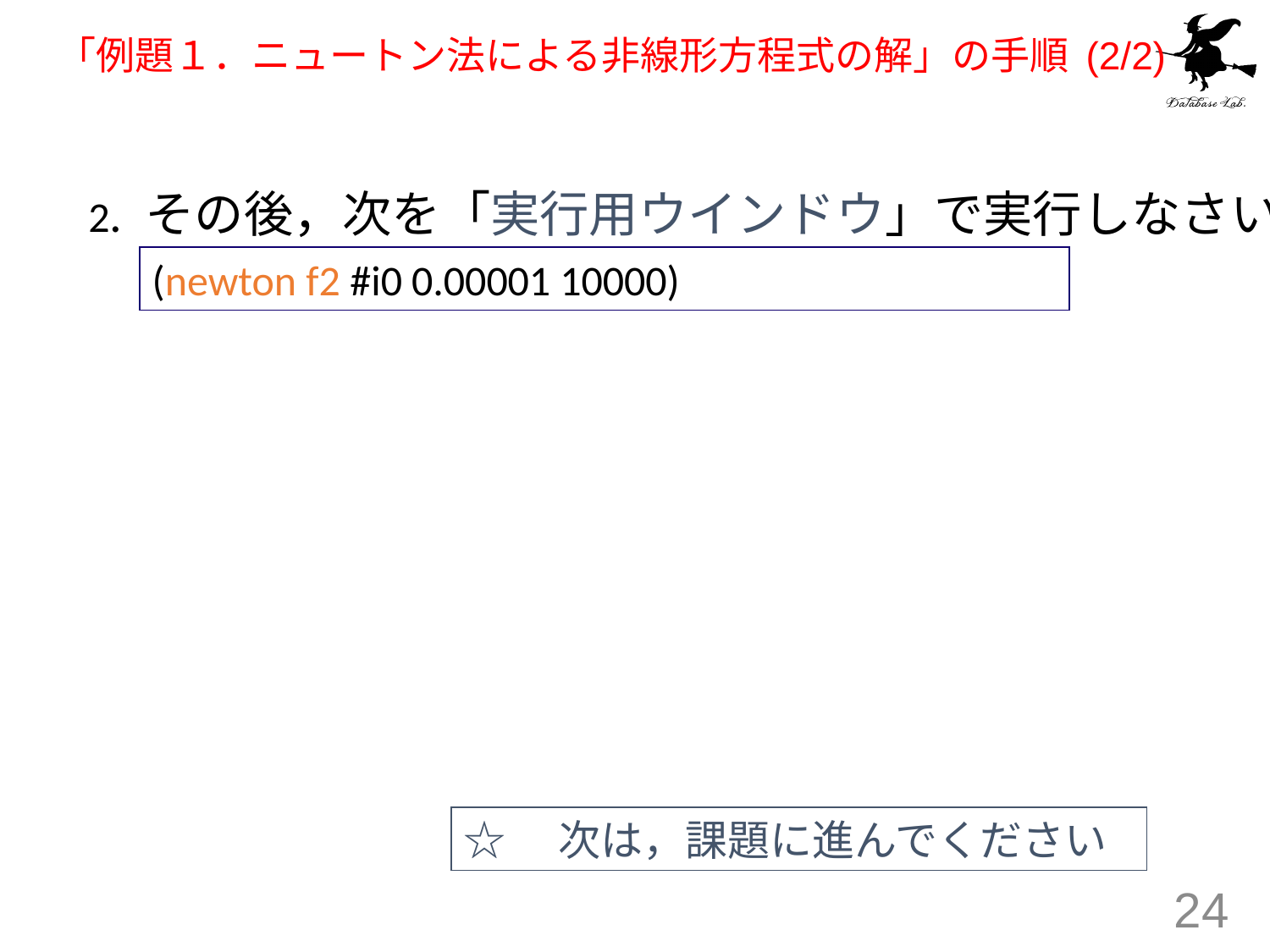

# 「例題１．ニュートン法による非線形方程式の解」の手順 (2/2)
2. その後，次を「実行用ウインドウ」で実行しなさい
(newton f2 #i0 0.00001 10000)
☆　次は，課題に進んでください
24